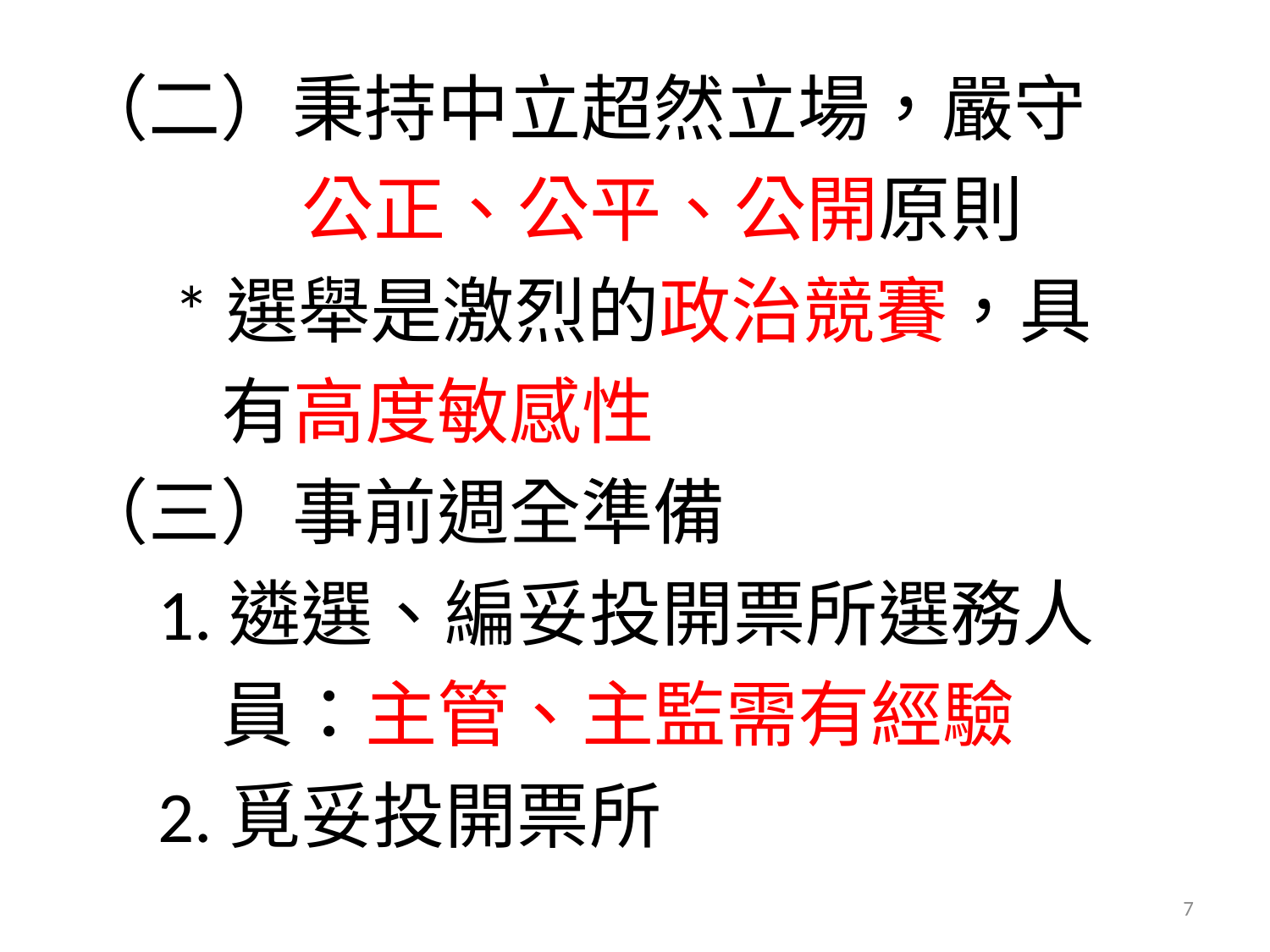

（二）秉持中立超然立場，嚴守
             公正、公平、公開原則
      *選舉是激烈的政治競賽，具
        有高度敏感性
（三）事前週全準備
     1.遴選、編妥投開票所選務人
        員：主管、主監需有經驗
     2.覓妥投開票所

7